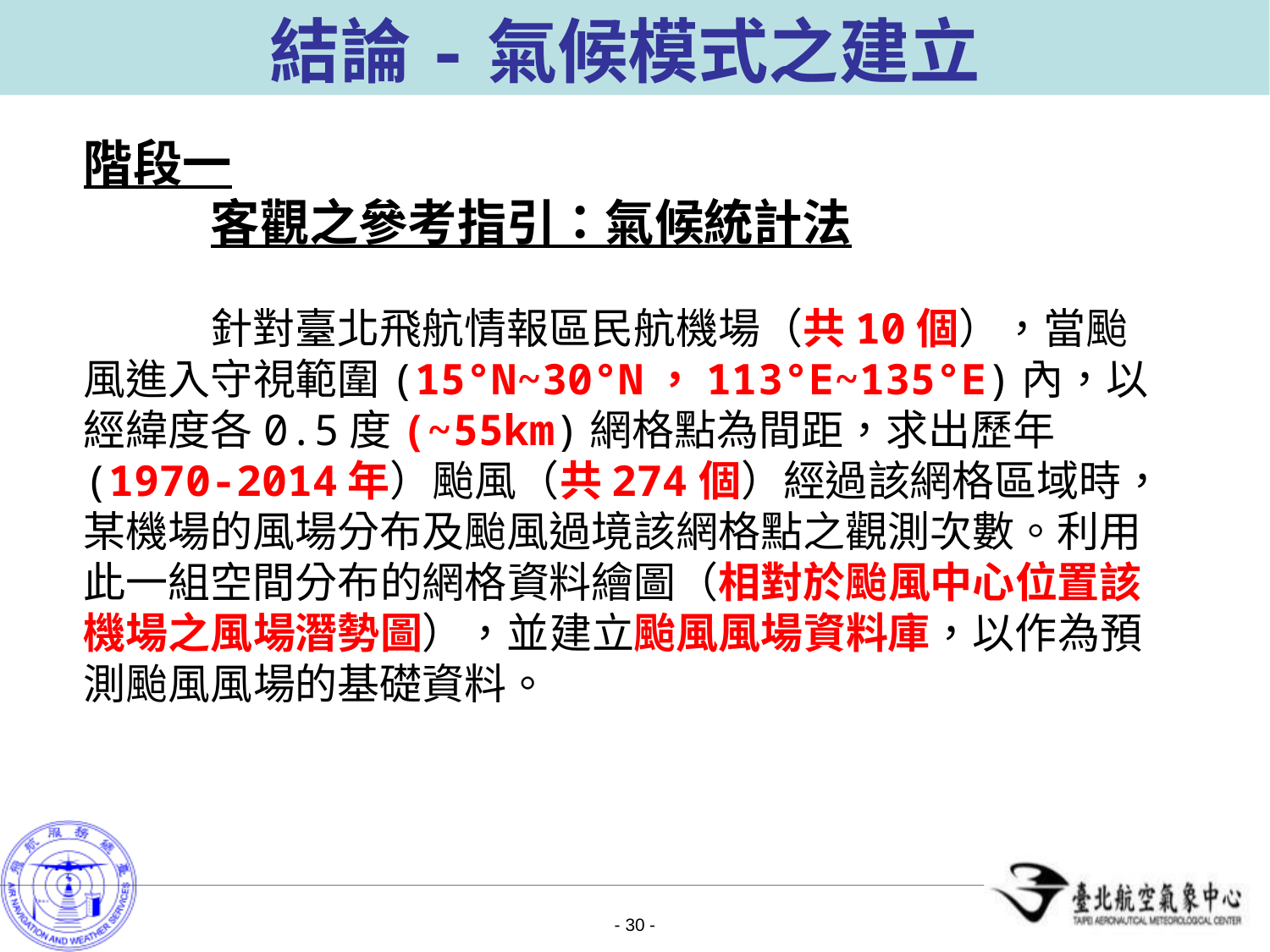

結論-氣候模式之建立
階段一
	客觀之參考指引：氣候統計法

	針對臺北飛航情報區民航機場（共10個），當颱風進入守視範圍(15°N~30°N，113°E~135°E)內，以經緯度各0.5度(~55km)網格點為間距，求出歷年(1970-2014年）颱風（共274個）經過該網格區域時，某機場的風場分布及颱風過境該網格點之觀測次數。利用此一組空間分布的網格資料繪圖（相對於颱風中心位置該機場之風場潛勢圖），並建立颱風風場資料庫，以作為預測颱風風場的基礎資料。